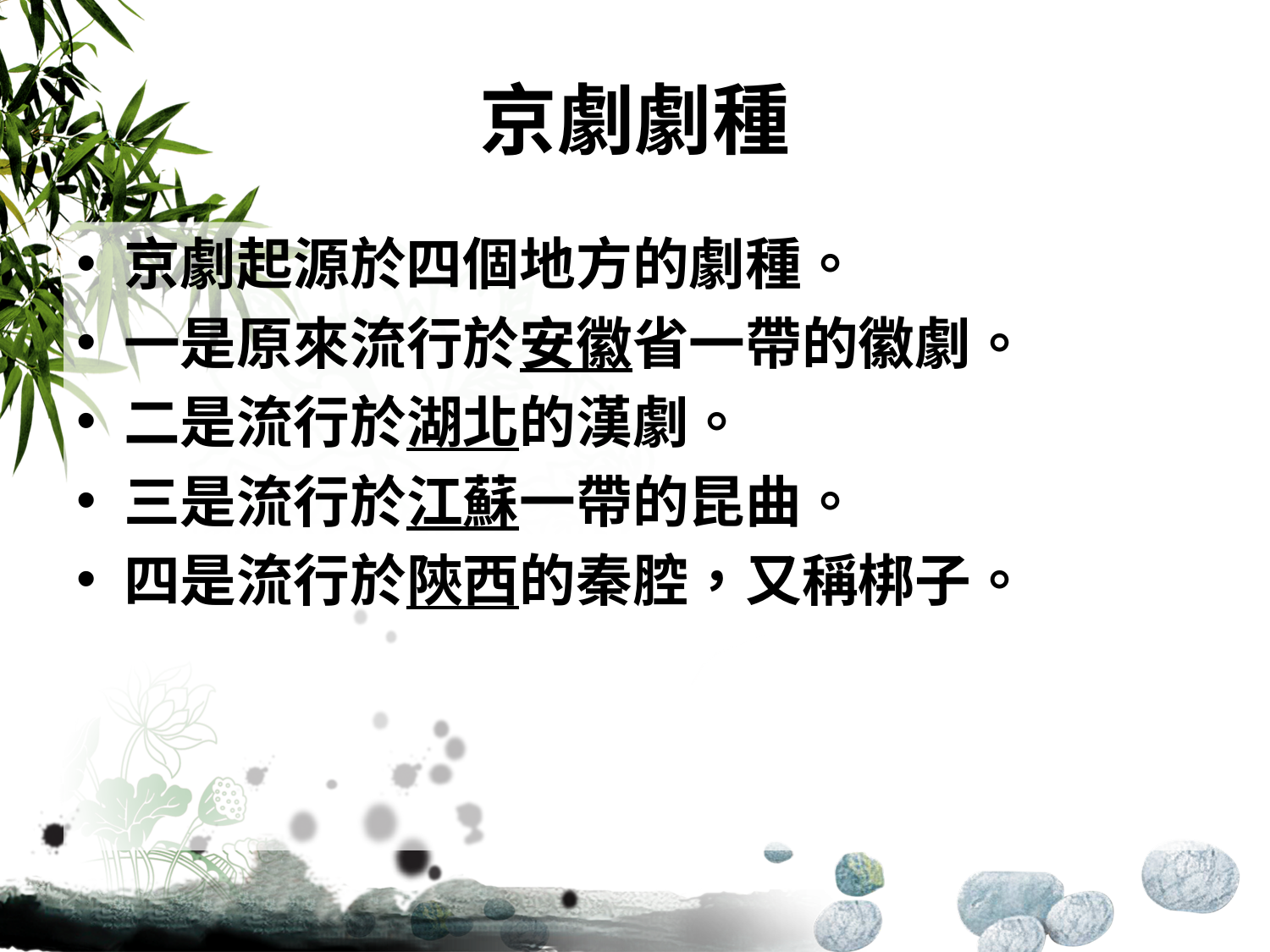

# 京劇劇種
京劇起源於四個地方的劇種。
一是原來流行於安徽省一帶的徽劇。
二是流行於湖北的漢劇。
三是流行於江蘇一帶的昆曲。
四是流行於陝西的秦腔，又稱梆子。